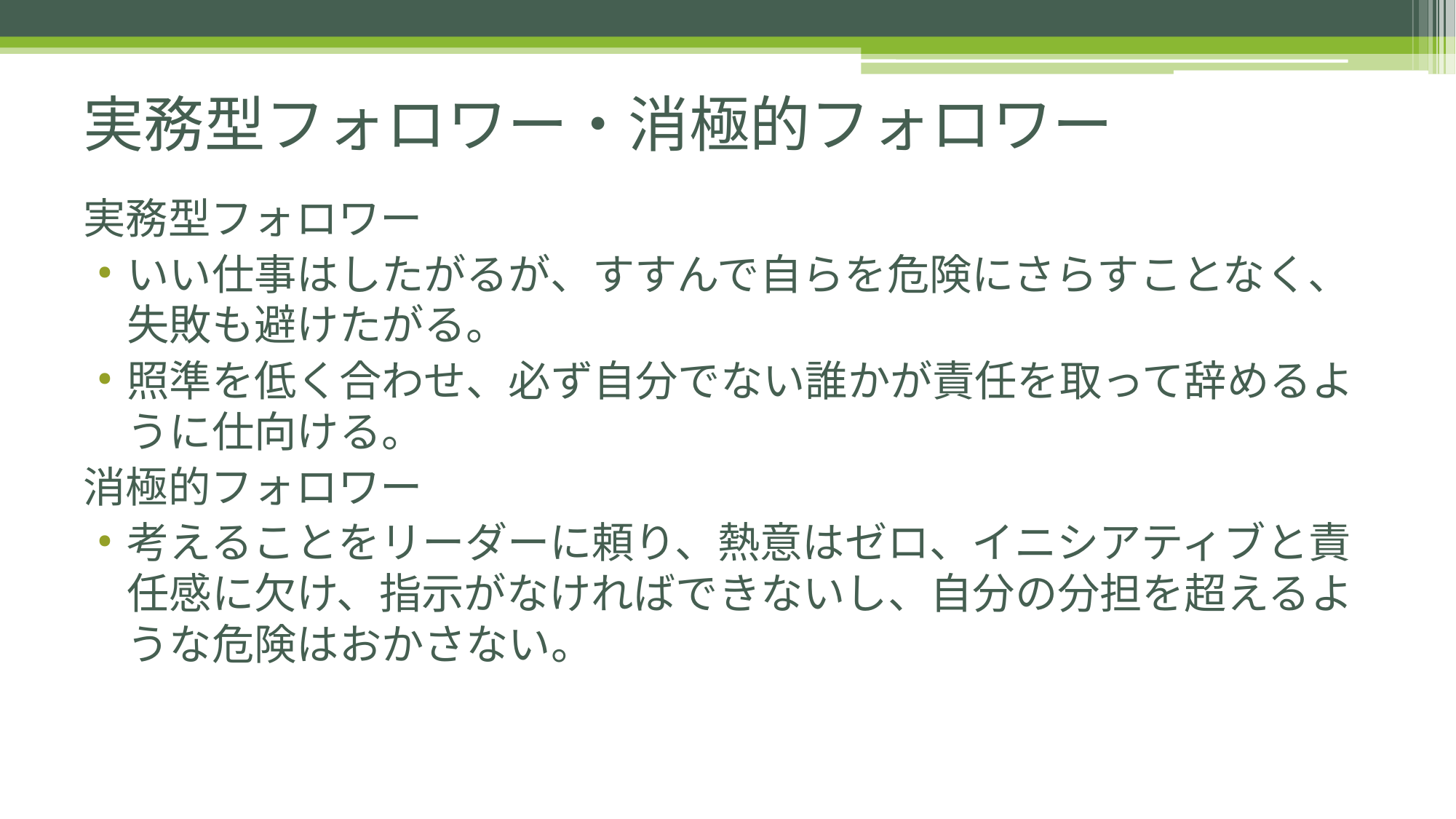

# 実務型フォロワー・消極的フォロワー
実務型フォロワー
いい仕事はしたがるが、すすんで自らを危険にさらすことなく、失敗も避けたがる。
照準を低く合わせ、必ず自分でない誰かが責任を取って辞めるように仕向ける。
消極的フォロワー
考えることをリーダーに頼り、熱意はゼロ、イニシアティブと責任感に欠け、指示がなければできないし、自分の分担を超えるような危険はおかさない。